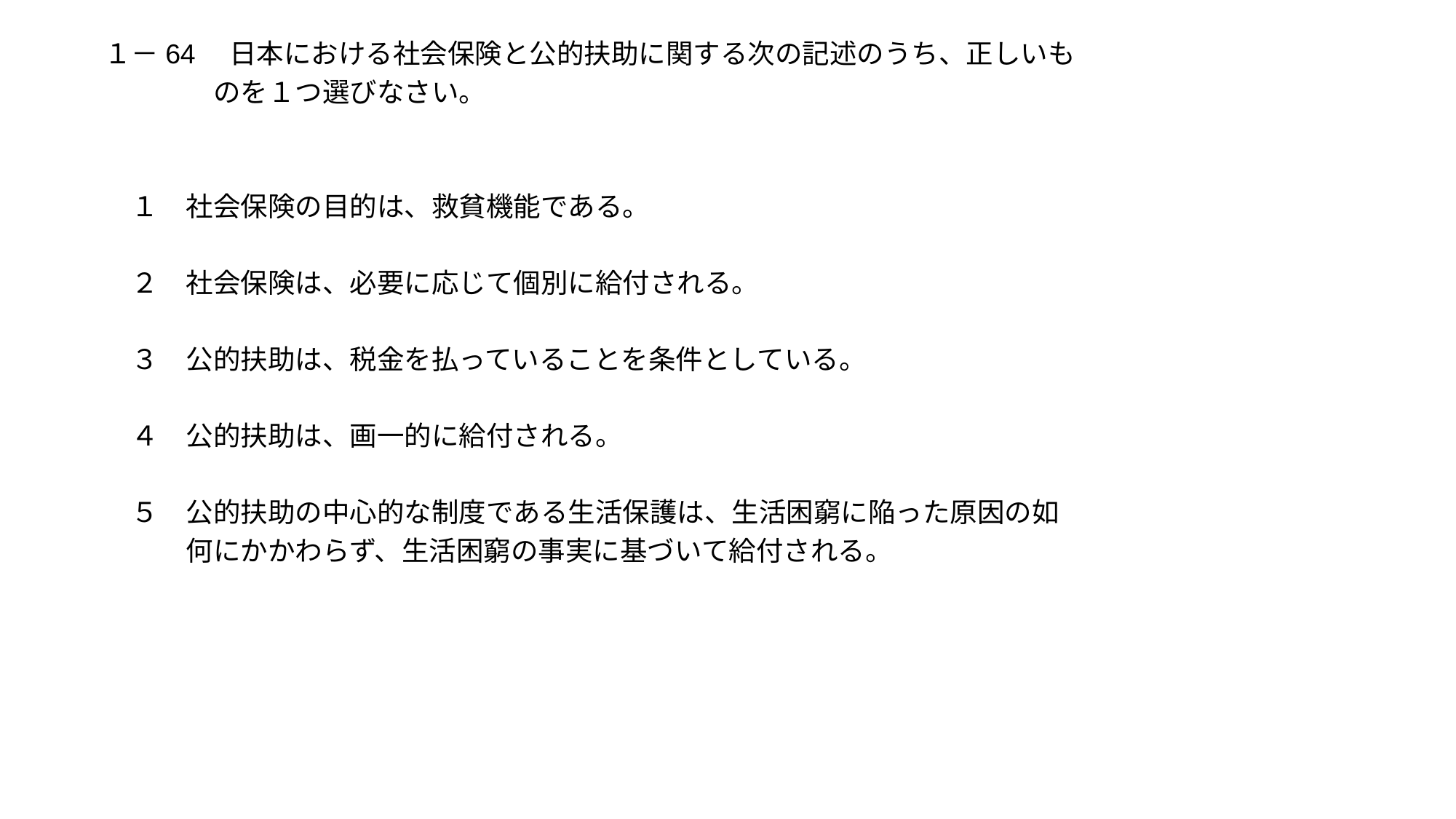

１－64　日本における社会保険と公的扶助に関する次の記述のうち、正しいも
　　　　のを１つ選びなさい。

　１　社会保険の目的は、救貧機能である。

　２　社会保険は、必要に応じて個別に給付される。

　３　公的扶助は、税金を払っていることを条件としている。

　４　公的扶助は、画一的に給付される。

　５　公的扶助の中心的な制度である生活保護は、生活困窮に陥った原因の如
　　　何にかかわらず、生活困窮の事実に基づいて給付される。